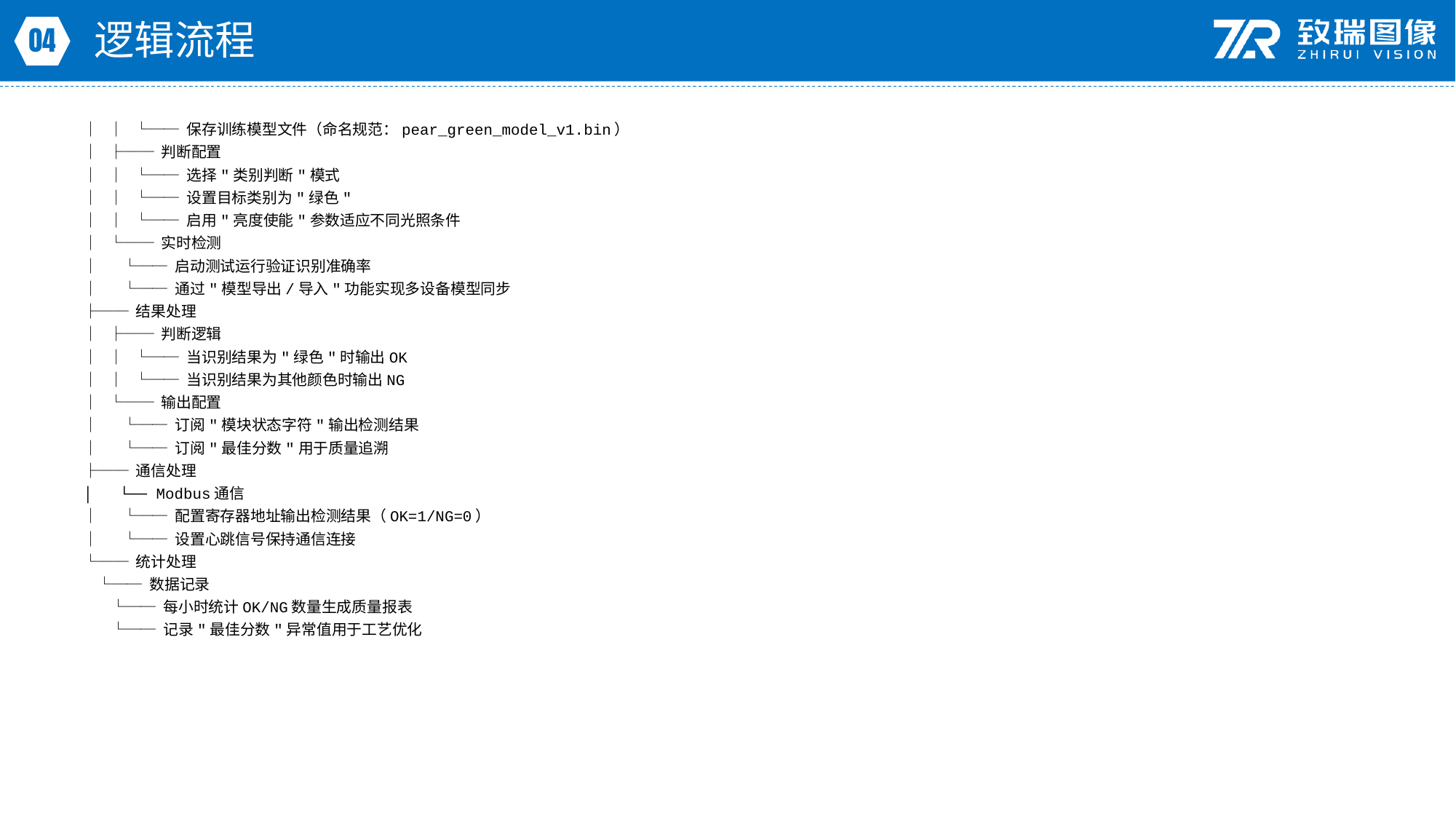

逻辑流程
04

│   │   └── 保存训练模型文件（命名规范：pear_green_model_v1.bin）
│   ├── 判断配置
│   │   └── 选择"类别判断"模式
│   │   └── 设置目标类别为"绿色"
│   │   └── 启用"亮度使能"参数适应不同光照条件
│   └── 实时检测
│       └── 启动测试运行验证识别准确率
│       └── 通过"模型导出/导入"功能实现多设备模型同步
├── 结果处理
│   ├── 判断逻辑
│   │   └── 当识别结果为"绿色"时输出OK
│   │   └── 当识别结果为其他颜色时输出NG
│   └── 输出配置
│       └── 订阅"模块状态字符"输出检测结果
│       └── 订阅"最佳分数"用于质量追溯
├── 通信处理
│   └── Modbus通信
│       └── 配置寄存器地址输出检测结果（OK=1/NG=0）
│       └── 设置心跳信号保持通信连接
└── 统计处理
    └── 数据记录
        └── 每小时统计OK/NG数量生成质量报表
        └── 记录"最佳分数"异常值用于工艺优化